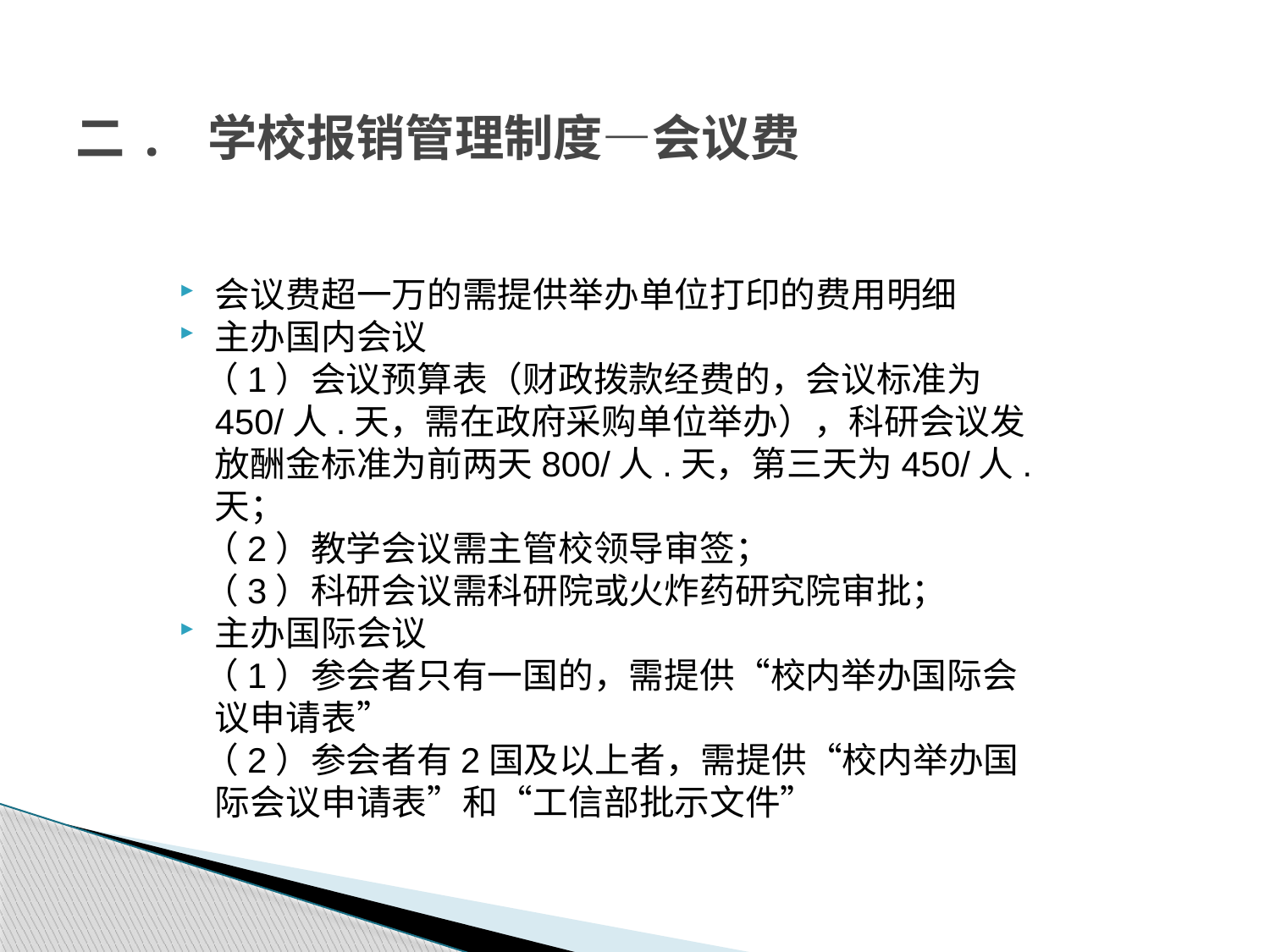

# 二. 学校报销管理制度—会议费
会议费超一万的需提供举办单位打印的费用明细
主办国内会议
  （1）会议预算表（财政拨款经费的，会议标准为450/人.天，需在政府采购单位举办），科研会议发放酬金标准为前两天800/人.天，第三天为450/人.天；
  （2）教学会议需主管校领导审签；
  （3）科研会议需科研院或火炸药研究院审批；
主办国际会议
  （1）参会者只有一国的，需提供“校内举办国际会议申请表”
  （2）参会者有2国及以上者，需提供“校内举办国际会议申请表”和“工信部批示文件”